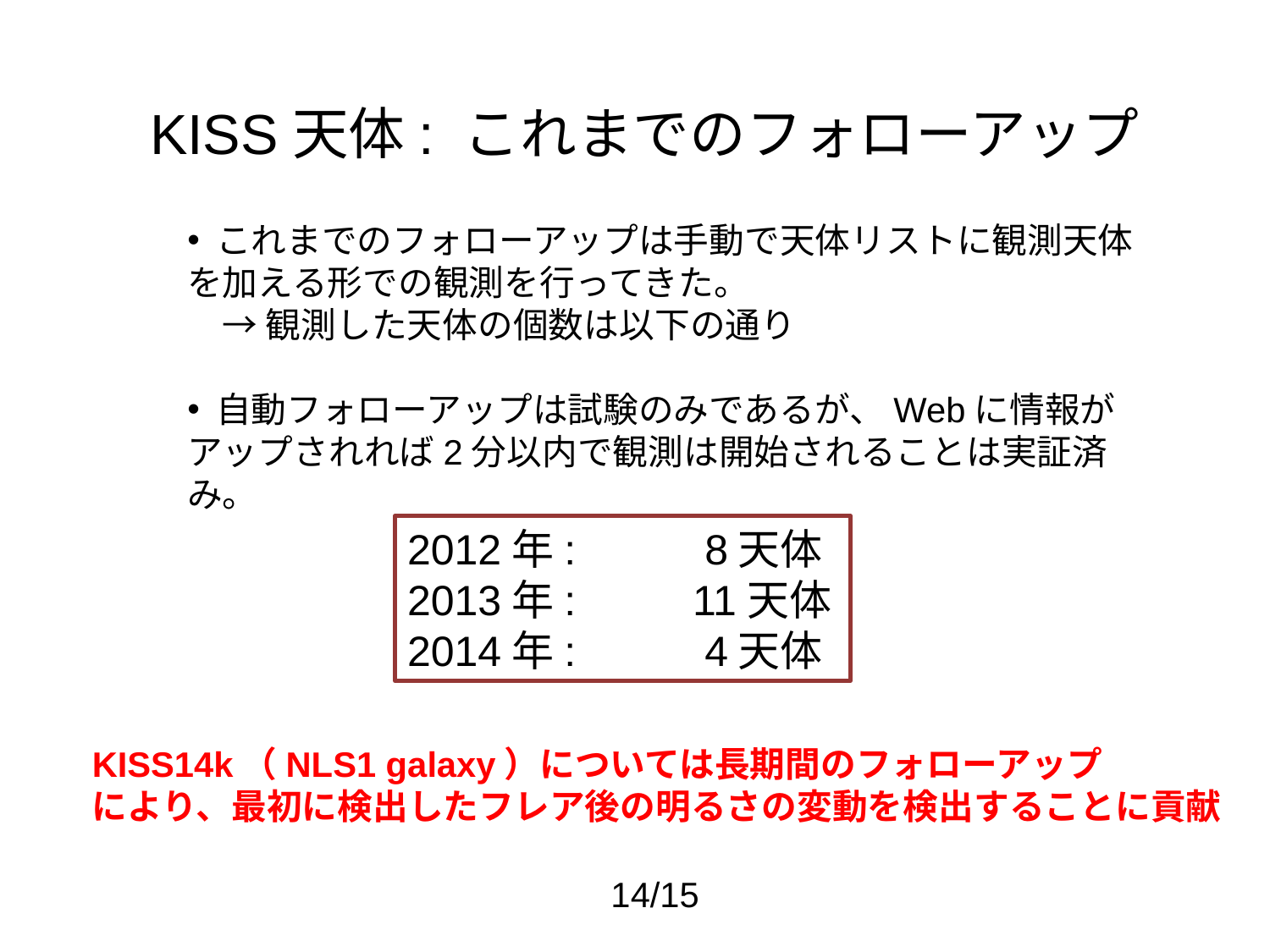

# KISS天体: これまでのフォローアップ
 これまでのフォローアップは手動で天体リストに観測天体を加える形での観測を行ってきた。
　→ 観測した天体の個数は以下の通り
 自動フォローアップは試験のみであるが、Webに情報がアップされれば2分以内で観測は開始されることは実証済み。
2012年:  　　8天体
2013年: 　　11天体
2014年:  　　4天体
KISS14k（NLS1 galaxy）については長期間のフォローアップ
により、最初に検出したフレア後の明るさの変動を検出することに貢献
14/15